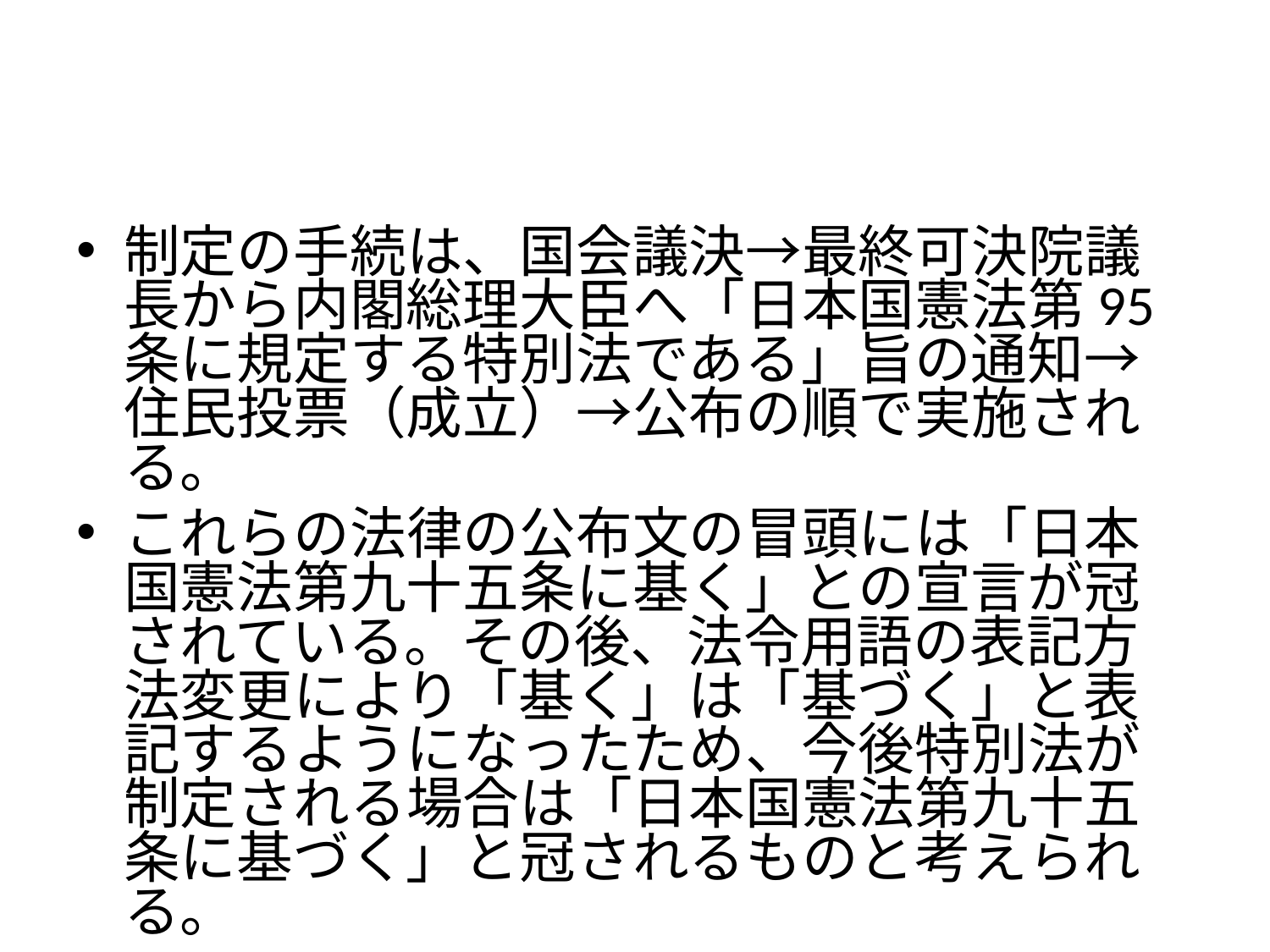

#
制定の手続は、国会議決→最終可決院議長から内閣総理大臣へ「日本国憲法第95条に規定する特別法である」旨の通知→住民投票（成立）→公布の順で実施される。
これらの法律の公布文の冒頭には「日本国憲法第九十五条に基く」との宣言が冠されている。その後、法令用語の表記方法変更により「基く」は「基づく」と表記するようになったため、今後特別法が制定される場合は「日本国憲法第九十五条に基づく」と冠されるものと考えられる。